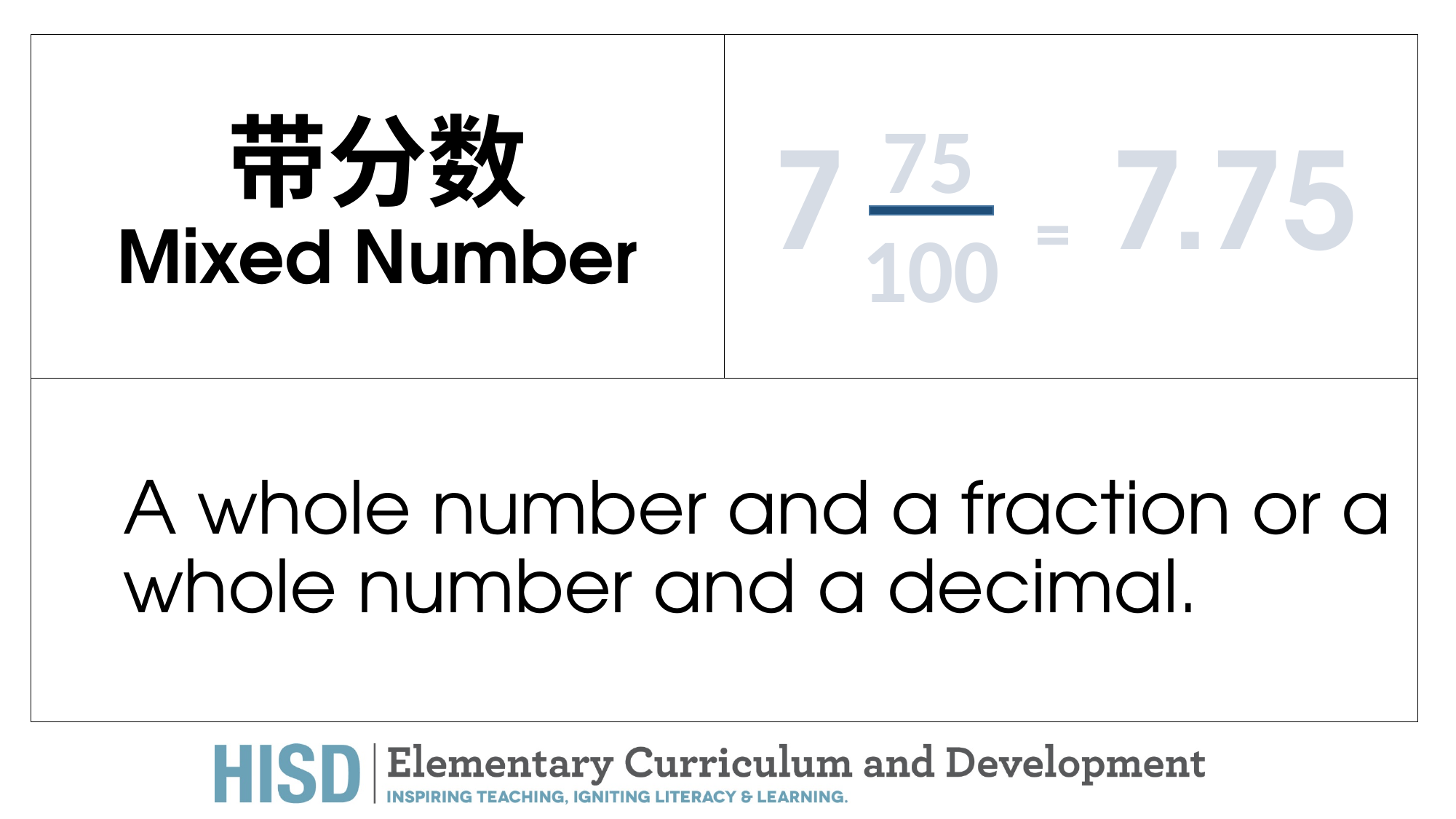

# 带分数 Mixed Number
 7     = 7.75
  75
 100

A whole number and a fraction or a whole number and a decimal.